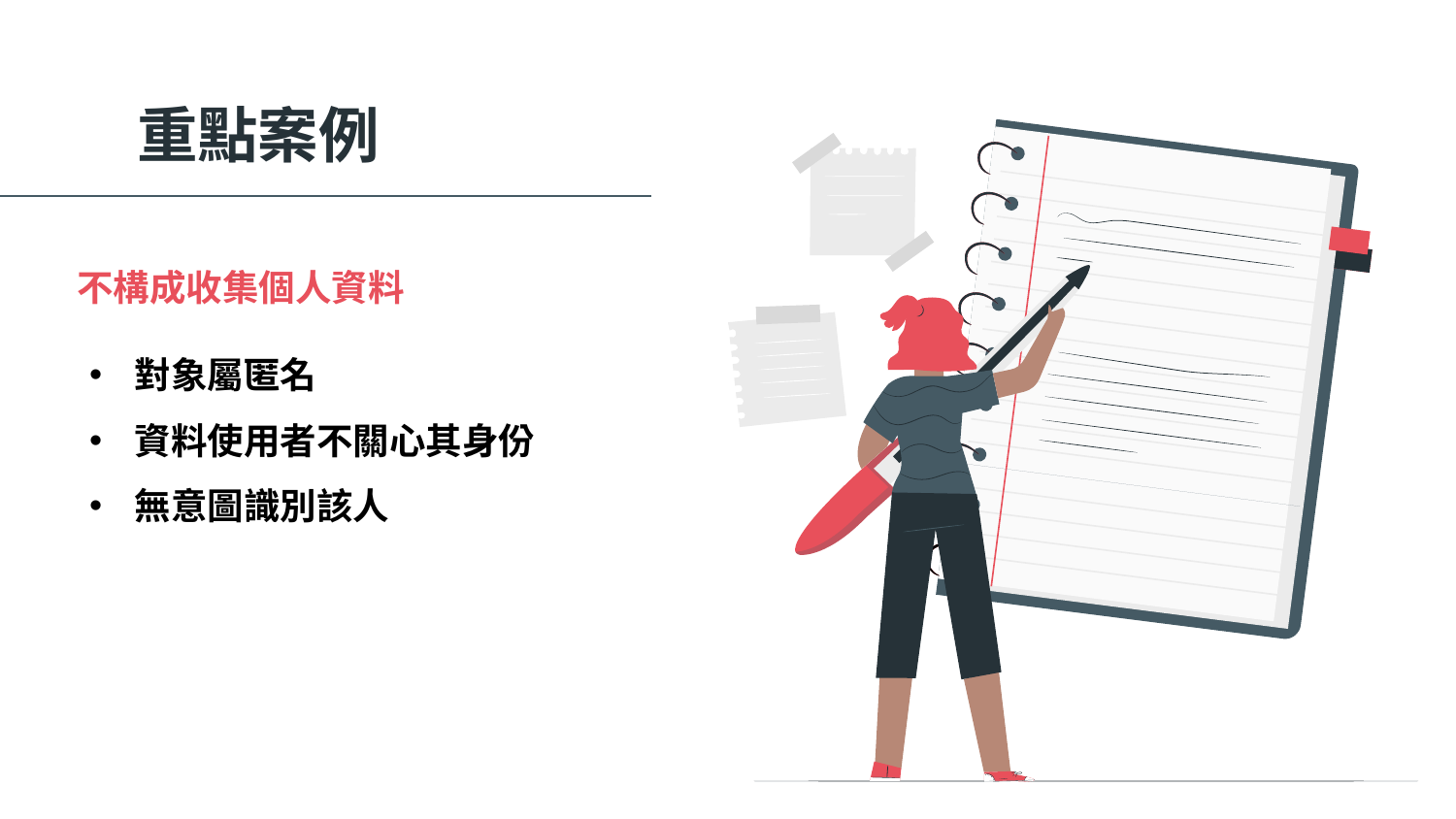

重點案例

# 不構成收集個人資料
對象屬匿名
資料使用者不關心其身份
無意圖識別該人